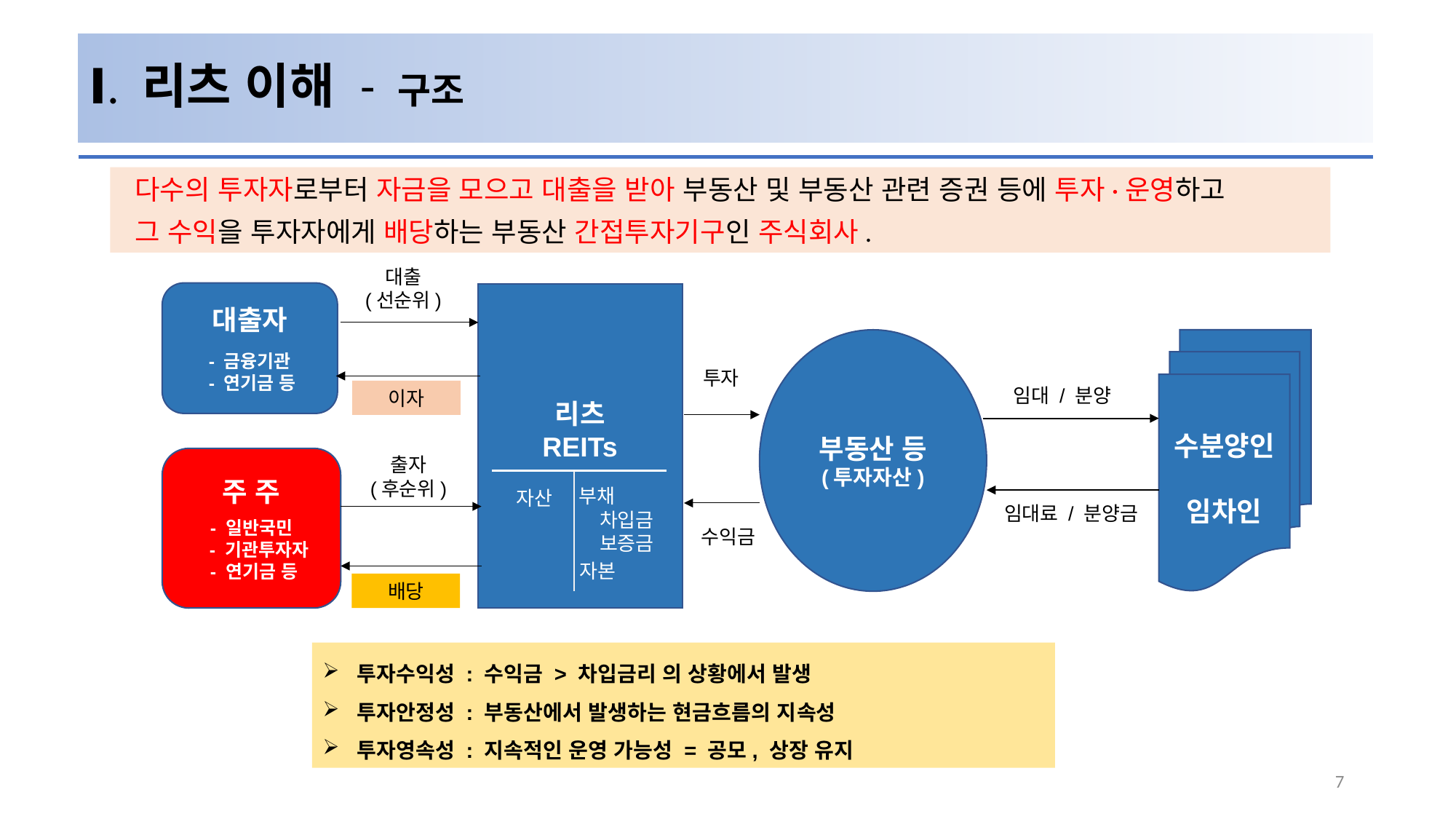

# Ⅰ. 리츠 이해 - 구조
 다수의 투자자로부터 자금을 모으고 대출을 받아 부동산 및 부동산 관련 증권 등에 투자·운영하고
 그 수익을 투자자에게 배당하는 부동산 간접투자기구인 주식회사.
대출
(선순위)
대출자

- 금융기관
 - 연기금 등
리츠
REITs

수분양인

임차인
부동산 등
(투자자산)
투자
임대 / 분양
이자
출자
(후순위)
주 주

- 일반국민
   - 기관투자자
 - 연기금 등
부채
   차입금
   보증금
자산
임대료 / 분양금
수익금
자본
배당
투자수익성 : 수익금 > 차입금리 의 상황에서 발생
투자안정성 : 부동산에서 발생하는 현금흐름의 지속성
투자영속성 : 지속적인 운영 가능성 = 공모, 상장 유지
7